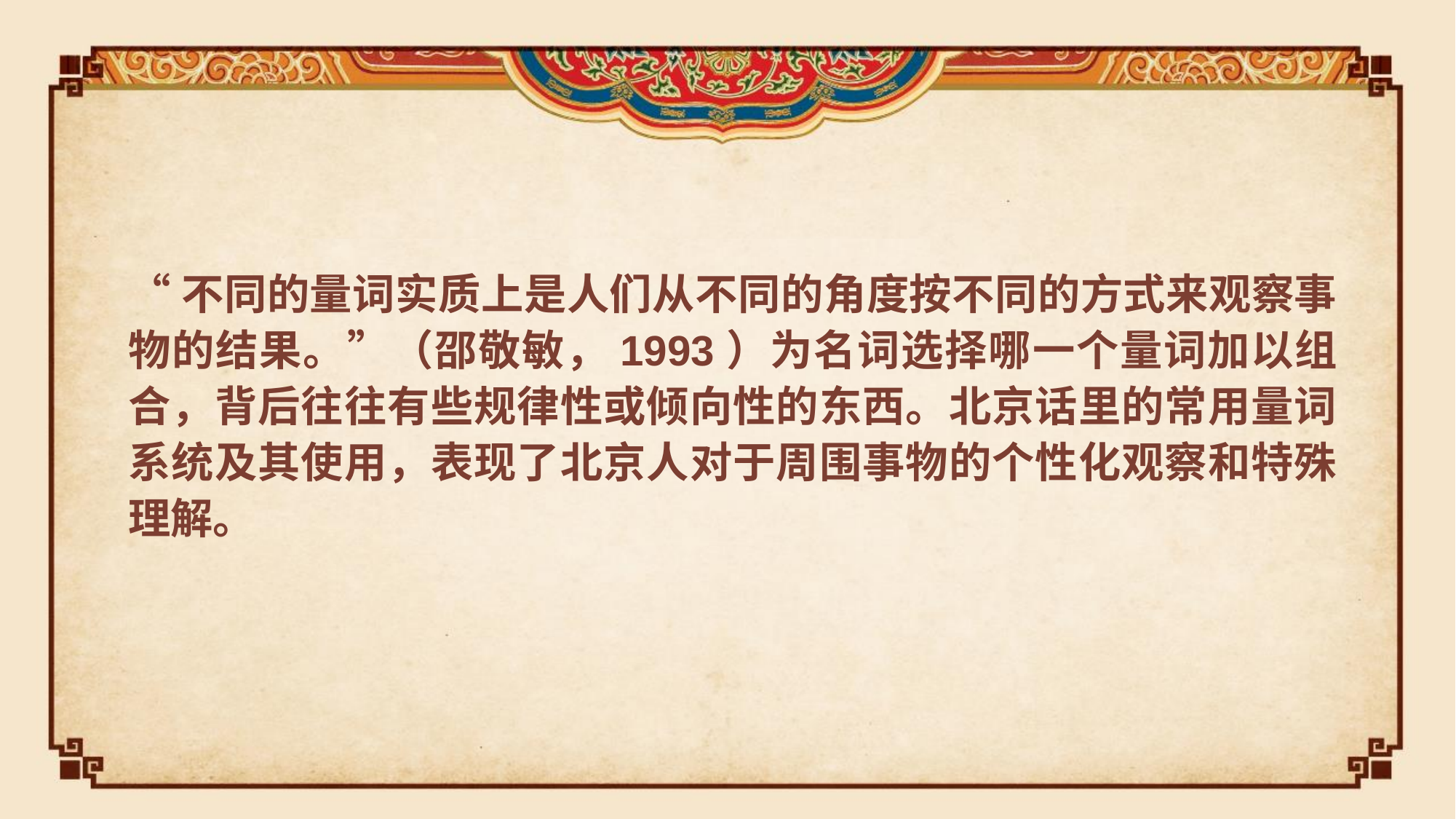

“不同的量词实质上是人们从不同的角度按不同的方式来观察事物的结果。”（邵敬敏，1993）为名词选择哪一个量词加以组合，背后往往有些规律性或倾向性的东西。北京话里的常用量词系统及其使用，表现了北京人对于周围事物的个性化观察和特殊理解。